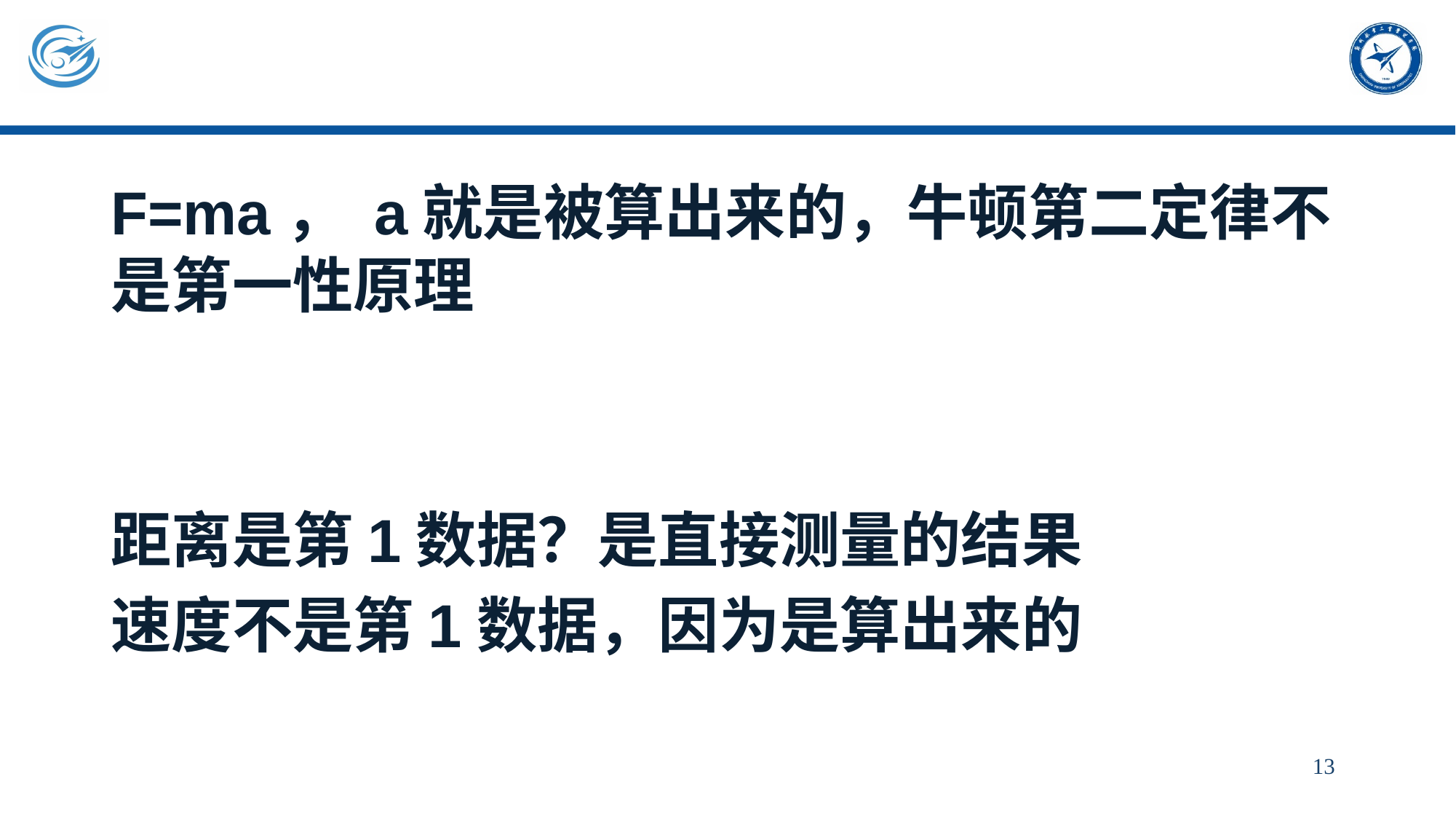

#
F=ma， a就是被算出来的，牛顿第二定律不是第一性原理

距离是第1数据？是直接测量的结果
速度不是第1数据，因为是算出来的

13